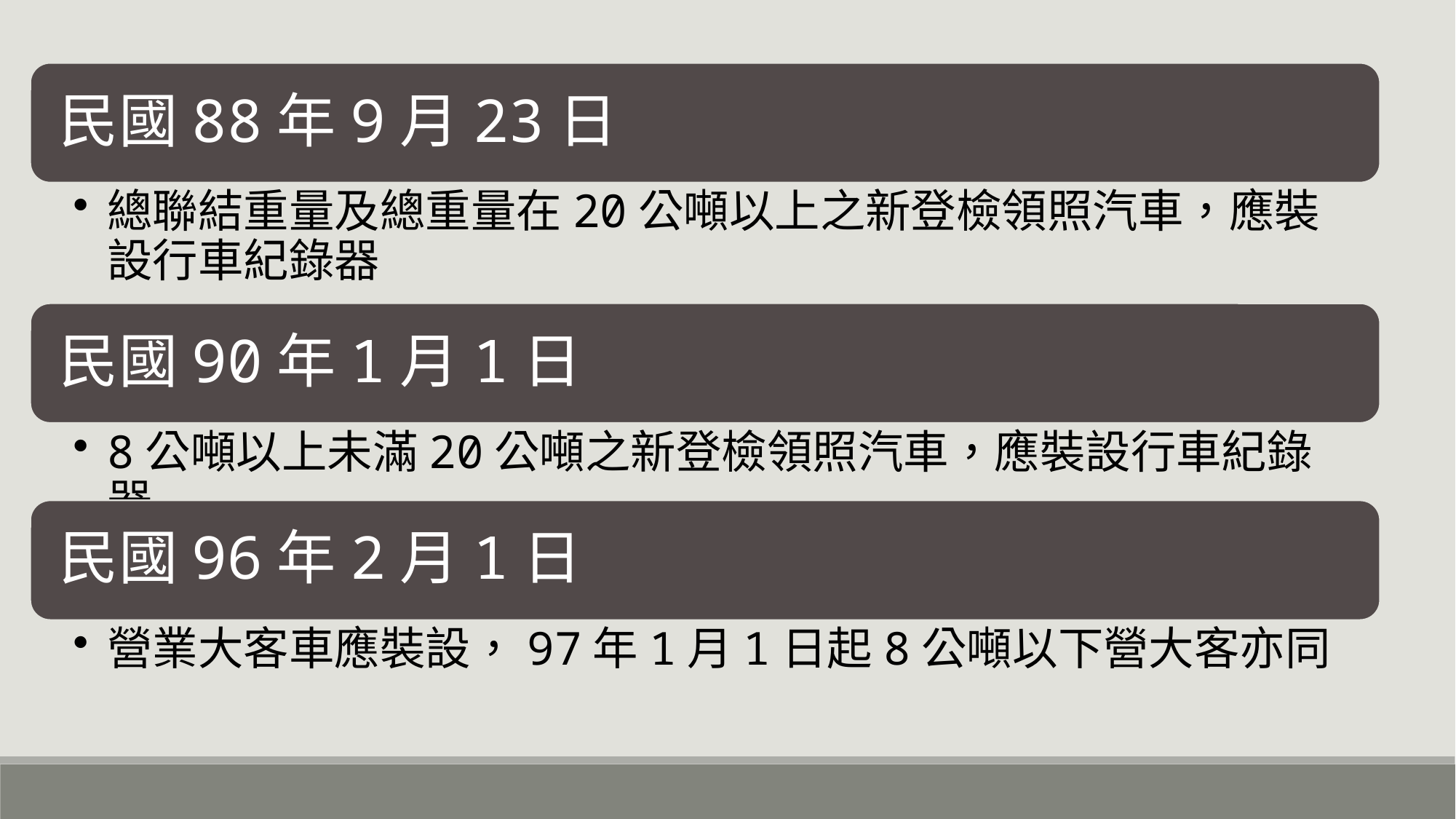

民國88年9月23日
總聯結重量及總重量在20公噸以上之新登檢領照汽車，應裝設行車紀錄器
民國90年1月1日
8公噸以上未滿20公噸之新登檢領照汽車，應裝設行車紀錄器
民國96年2月1日
營業大客車應裝設，97年1月1日起8公噸以下營大客亦同